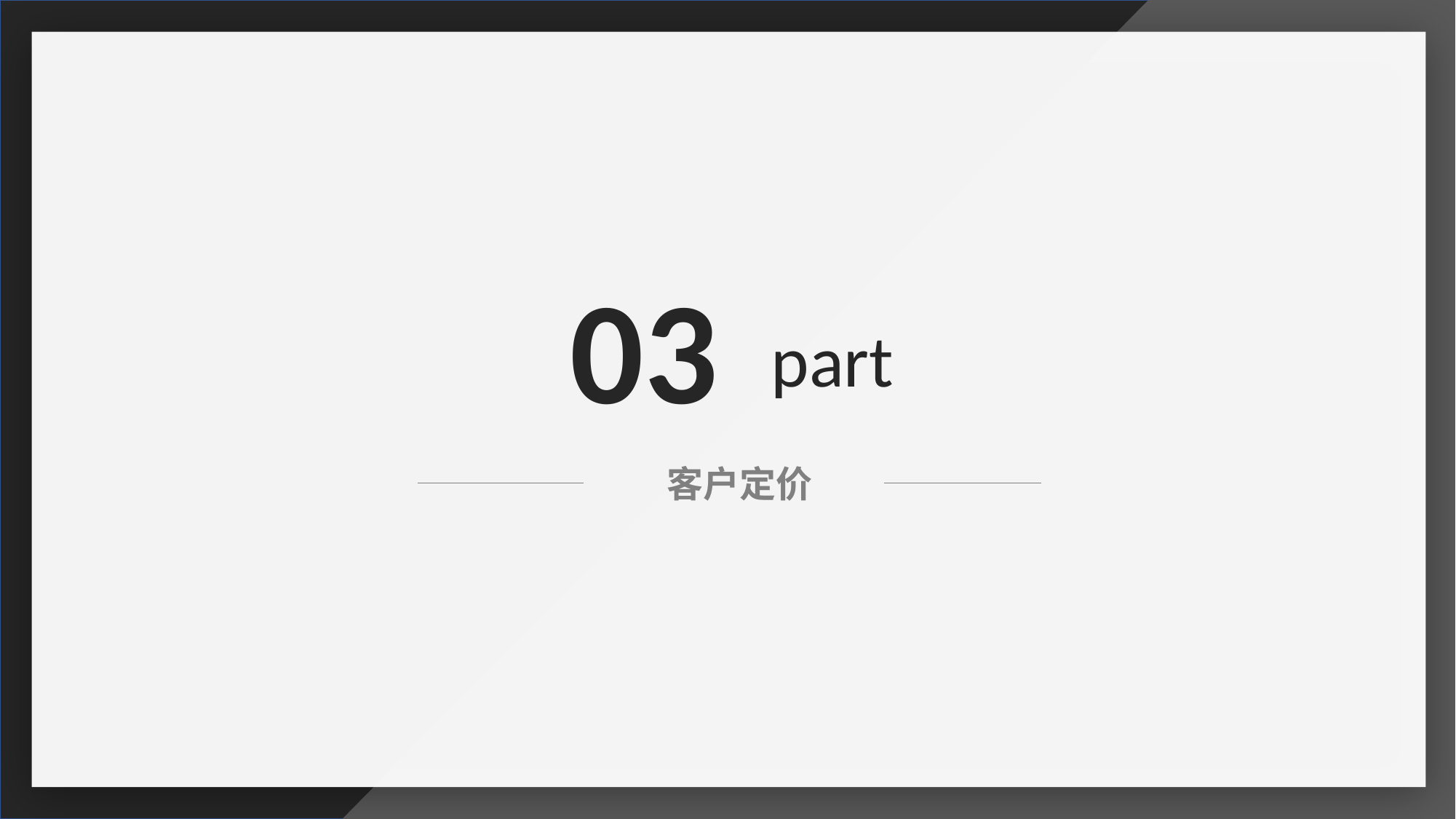

03
part
感谢您下载包图网平台上提供的PPT作品，为了您和包图网以及原创作者的利益，请勿复制、传播、销售，否则将承担法律责任！包图网将对作品进行维权，按照传播下载次数进行十倍的索取赔偿！
ibaotu.com
感谢您下载包图网平台上提供的PPT作品，为了您和包图网以及原创作者的利益，请勿复制、传播、销售，否则将承担法律责任！包图网将对作品进行维权，按照传播下载次数进行十倍的索取赔偿！
ibaotu.com
客户定价